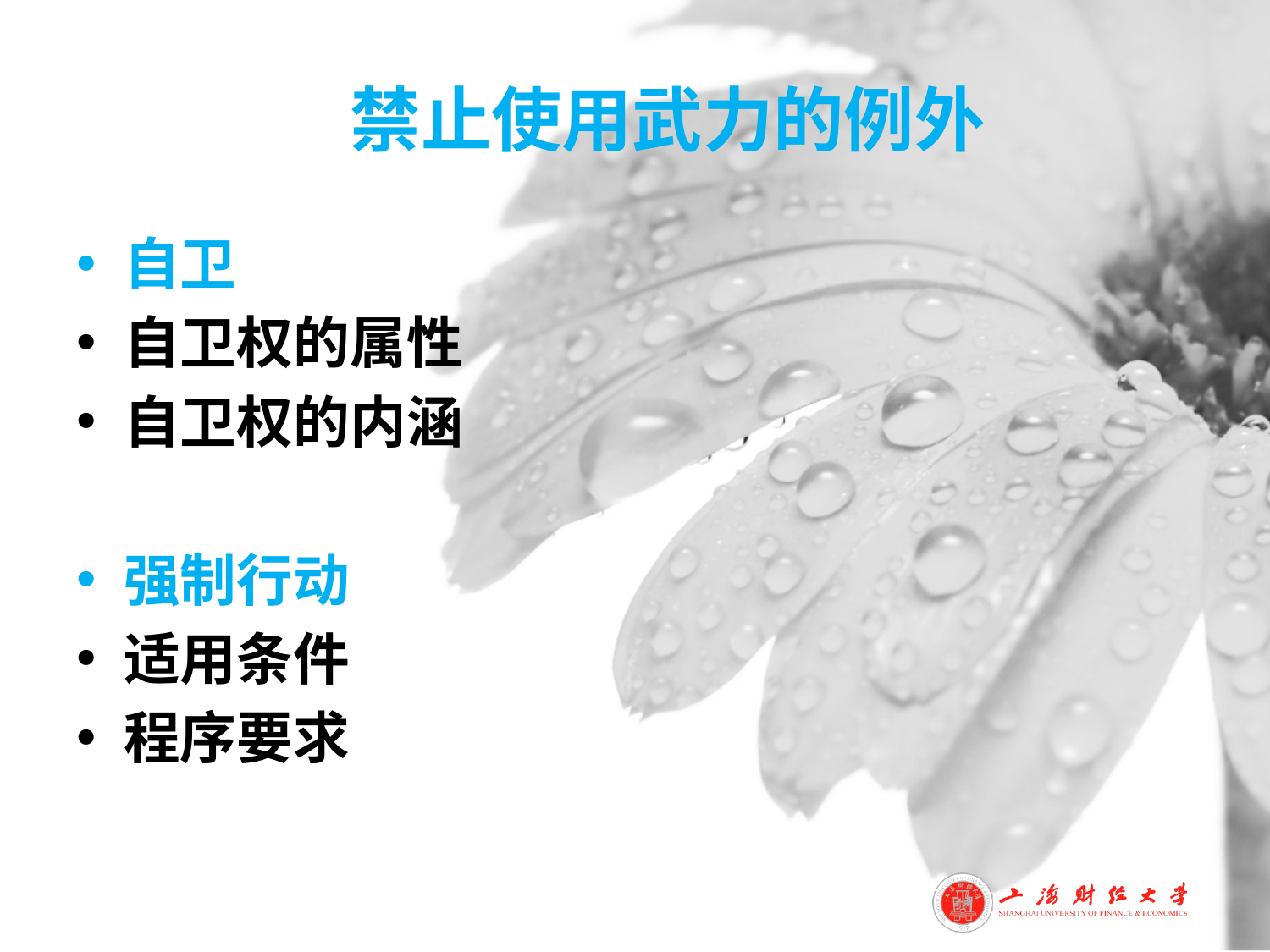

# 禁止使用武力的例外
自卫
自卫权的属性
自卫权的内涵

强制行动
适用条件
程序要求